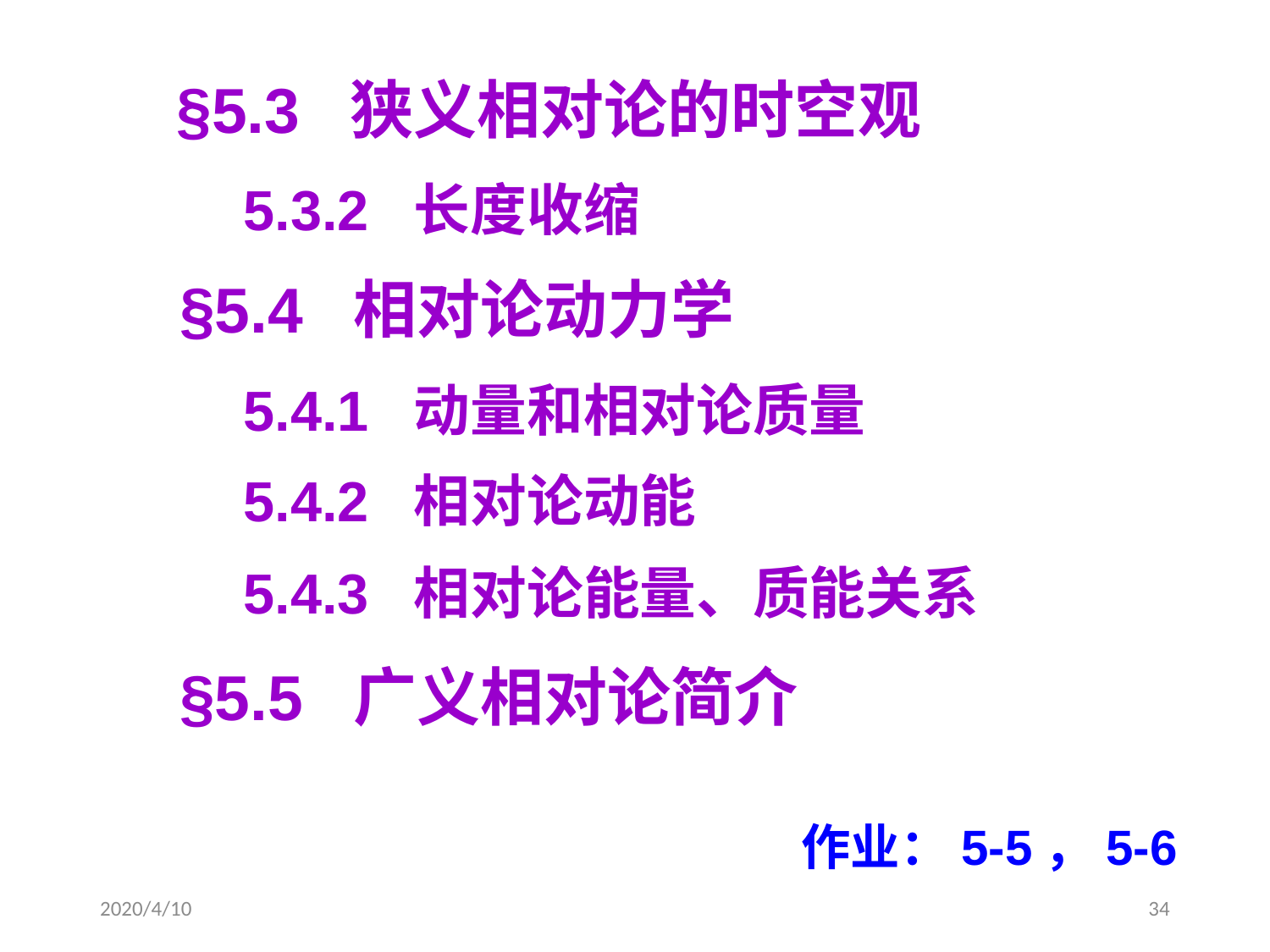

§5.3  狭义相对论的时空观
5.3.2  长度收缩
§5.4  相对论动力学
5.4.1  动量和相对论质量
5.4.2  相对论动能
5.4.3  相对论能量、质能关系
§5.5  广义相对论简介
作业：5-5，5-6
2020/4/10
34